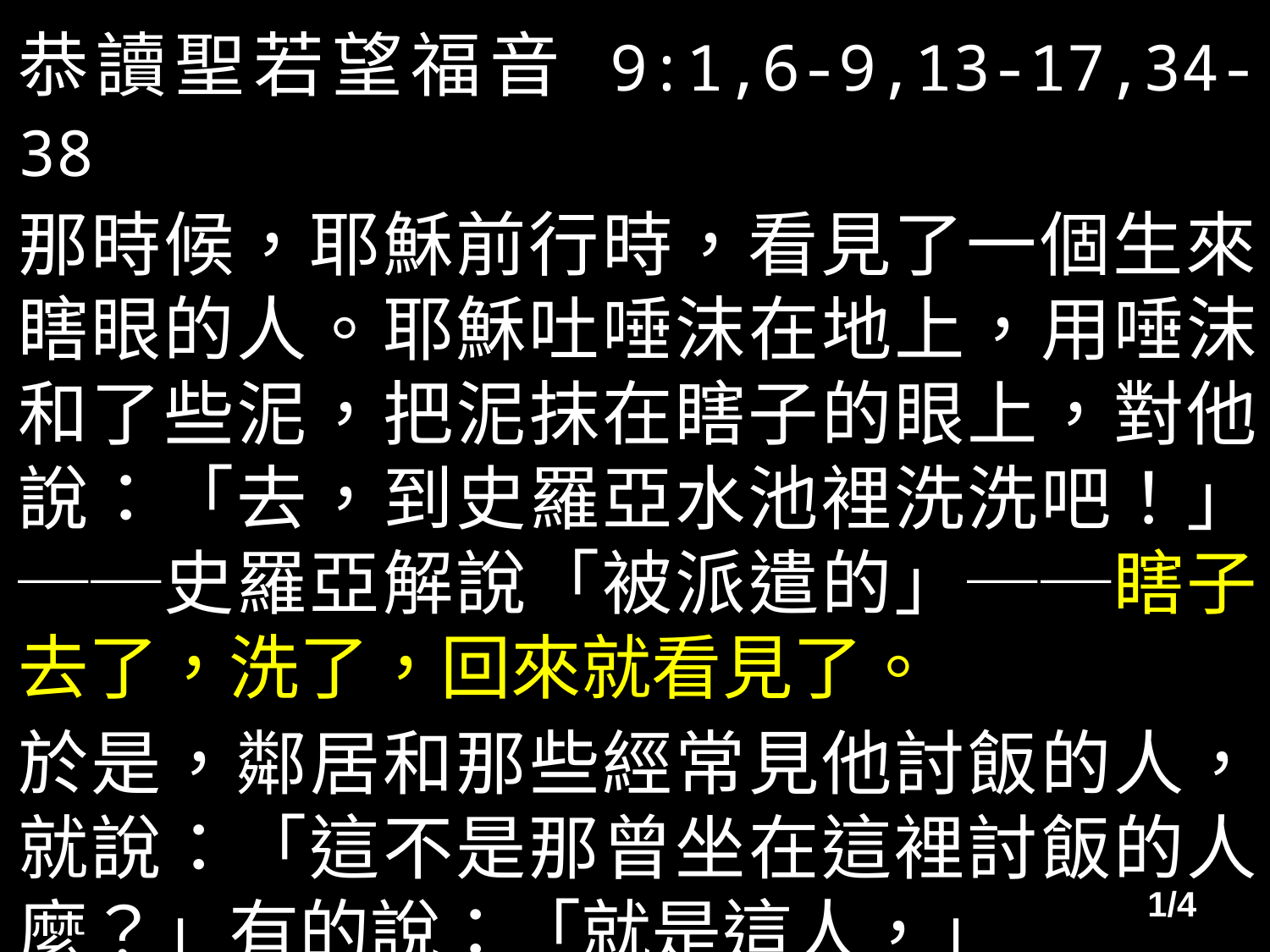

恭讀聖若望福音 9:1,6-9,13-17,34-38
那時候，耶穌前行時，看見了一個生來瞎眼的人。耶穌吐唾沫在地上，用唾沫和了些泥，把泥抹在瞎子的眼上，對他說：「去，到史羅亞水池裡洗洗吧！」──史羅亞解說「被派遣的」──瞎子去了，洗了，回來就看見了。
於是，鄰居和那些經常見他討飯的人，就說：「這不是那曾坐在這裡討飯的人麼？」有的說：「就是這人，」
1/4